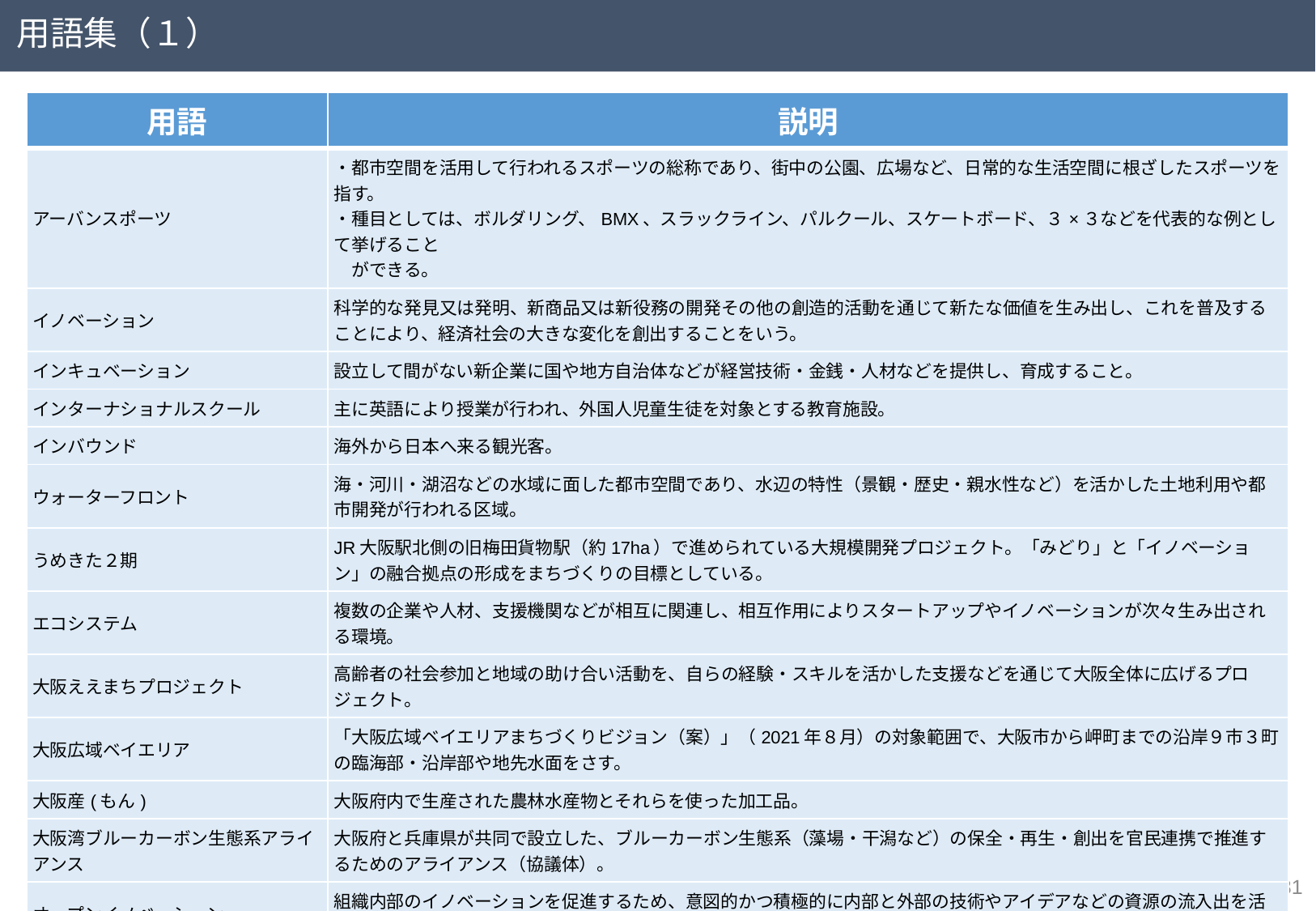

用語集（１）
| 用語 | 説明 |
| --- | --- |
| アーバンスポーツ | ・都市空間を活用して行われるスポーツの総称であり、街中の公園、広場など、日常的な生活空間に根ざしたスポーツを指す。 ・種目としては、ボルダリング、BMX、スラックライン、パルクール、スケートボード、３×３などを代表的な例として挙げること　 　ができる。 |
| イノベーション | 科学的な発見又は発明、新商品又は新役務の開発その他の創造的活動を通じて新たな価値を生み出し、これを普及することにより、経済社会の大きな変化を創出することをいう。 |
| インキュベーション | 設立して間がない新企業に国や地方自治体などが経営技術・金銭・人材などを提供し、育成すること。 |
| インターナショナルスクール | 主に英語により授業が行われ、外国人児童生徒を対象とする教育施設。 |
| インバウンド | 海外から日本へ来る観光客。 |
| ウォーターフロント | 海・河川・湖沼などの水域に面した都市空間であり、水辺の特性（景観・歴史・親水性など）を活かした土地利用や都市開発が行われる区域。 |
| うめきた２期 | JR大阪駅北側の旧梅田貨物駅（約17ha）で進められている大規模開発プロジェクト。「みどり」と「イノベーション」の融合拠点の形成をまちづくりの目標としている。 |
| エコシステム | 複数の企業や人材、支援機関などが相互に関連し、相互作用によりスタートアップやイノベーションが次々生み出される環境。 |
| 大阪ええまちプロジェクト | 高齢者の社会参加と地域の助け合い活動を、自らの経験・スキルを活かした支援などを通じて大阪全体に広げるプロジェクト。 |
| 大阪広域ベイエリア | 「大阪広域ベイエリアまちづくりビジョン（案）」（2021年８月）の対象範囲で、大阪市から岬町までの沿岸９市３町の臨海部・沿岸部や地先水面をさす。 |
| 大阪産(もん) | 大阪府内で生産された農林水産物とそれらを使った加工品。 |
| 大阪湾ブルーカーボン生態系アライアンス | 大阪府と兵庫県が共同で設立した、ブルーカーボン生態系（藻場・干潟など）の保全・再生・創出を官民連携で推進するためのアライアンス（協議体）。 |
| オープンイノベーション | 組織内部のイノベーションを促進するため、意図的かつ積極的に内部と外部の技術やアイデアなどの資源の流入出を活用することにより、組織内で創出したイノベーションを組織外に展開する市場機会を増やすこと。 |
| カーボンクレジット | 省エネ設備や再生可能エネルギーの導入による温室効果ガスの排出削減量や、適切な森林管理による温室効果ガスの吸収量等について、取引できるように認証を受けたもの。 |
| カーボンニュートラル | 地球温暖化の原因となる二酸化炭素などの温室効果ガスの排出量を実質的にゼロに抑えること。 |
81